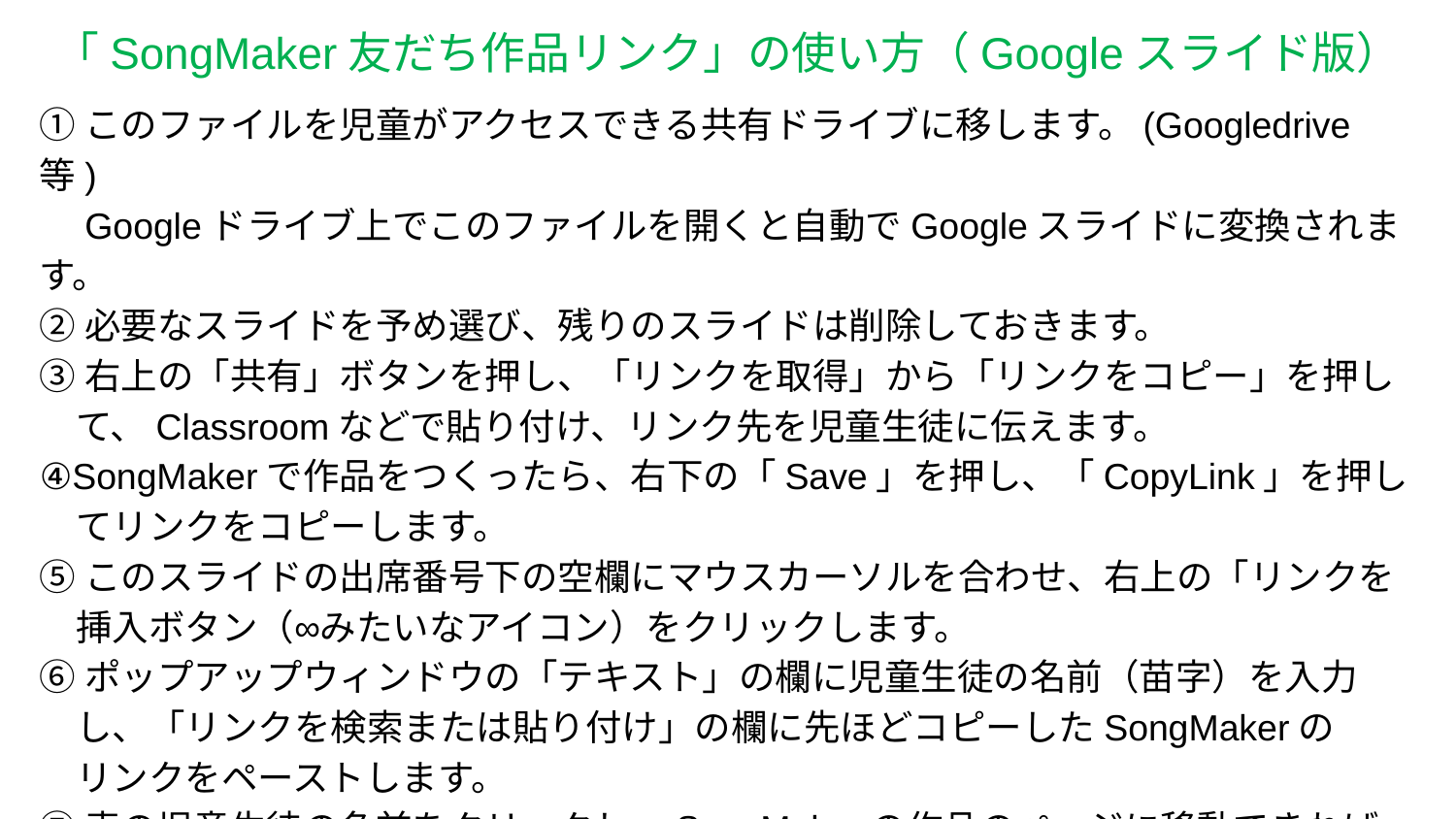

# 「SongMaker友だち作品リンク」の使い方（Googleスライド版）
①このファイルを児童がアクセスできる共有ドライブに移します。(Googledrive等)
　Googleドライブ上でこのファイルを開くと自動でGoogleスライドに変換されます。
②必要なスライドを予め選び、残りのスライドは削除しておきます。
③右上の「共有」ボタンを押し、「リンクを取得」から「リンクをコピー」を押し
　て、Classroomなどで貼り付け、リンク先を児童生徒に伝えます。
④SongMakerで作品をつくったら、右下の「Save」を押し、「CopyLink」を押し
　てリンクをコピーします。
⑤このスライドの出席番号下の空欄にマウスカーソルを合わせ、右上の「リンクを
　挿入ボタン（∞みたいなアイコン）をクリックします。
⑥ポップアップウィンドウの「テキスト」の欄に児童生徒の名前（苗字）を入力
　し、「リンクを検索または貼り付け」の欄に先ほどコピーしたSongMakerの
　リンクをペーストします。
⑦表の児童生徒の名前をクリックし、SongMakerの作品のページに移動できれば
　成功です！